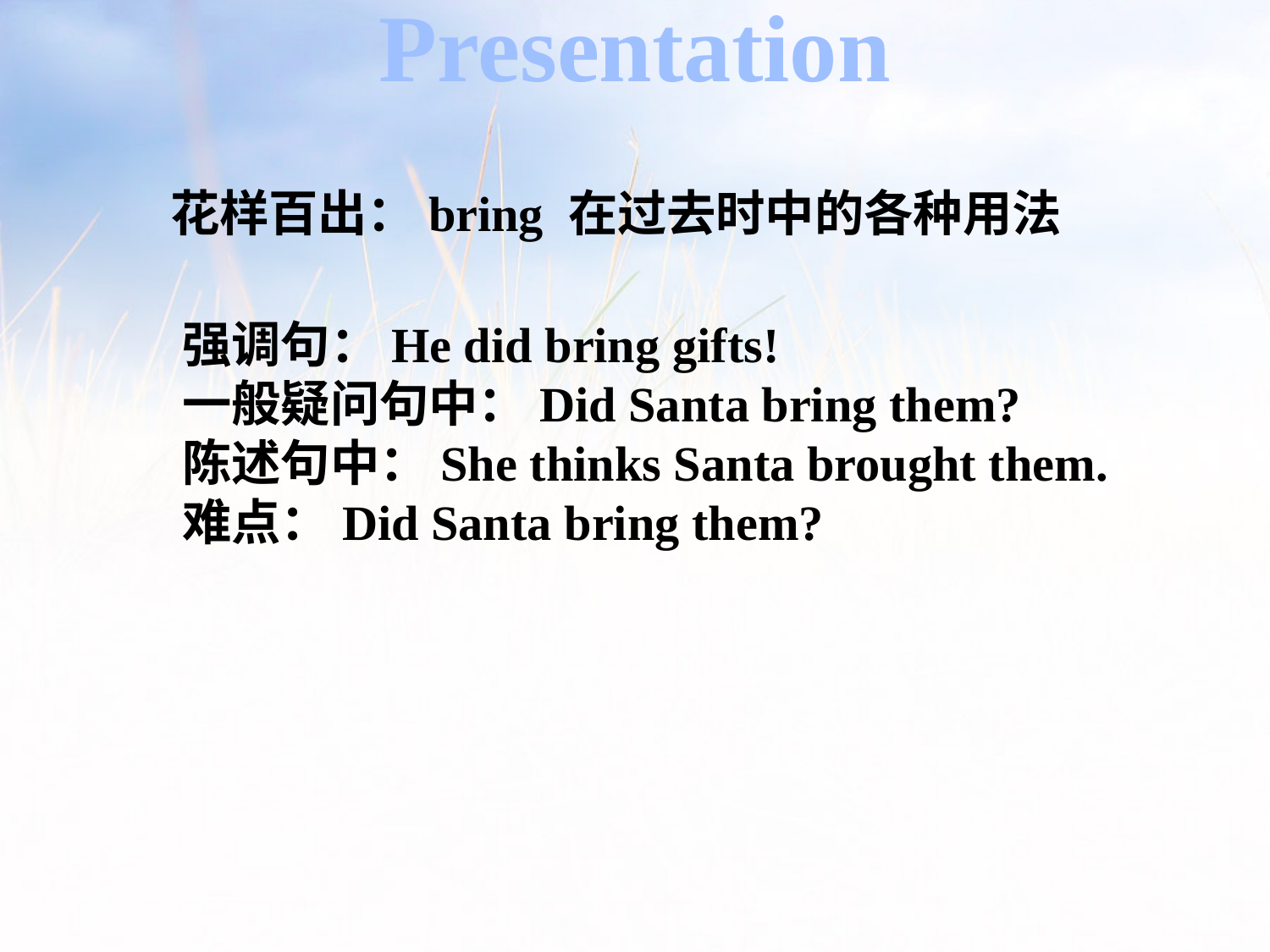

Presentation
花样百出：bring 在过去时中的各种用法
强调句：He did bring gifts!
一般疑问句中：Did Santa bring them?
陈述句中：She thinks Santa brought them.
难点：Did Santa bring them?